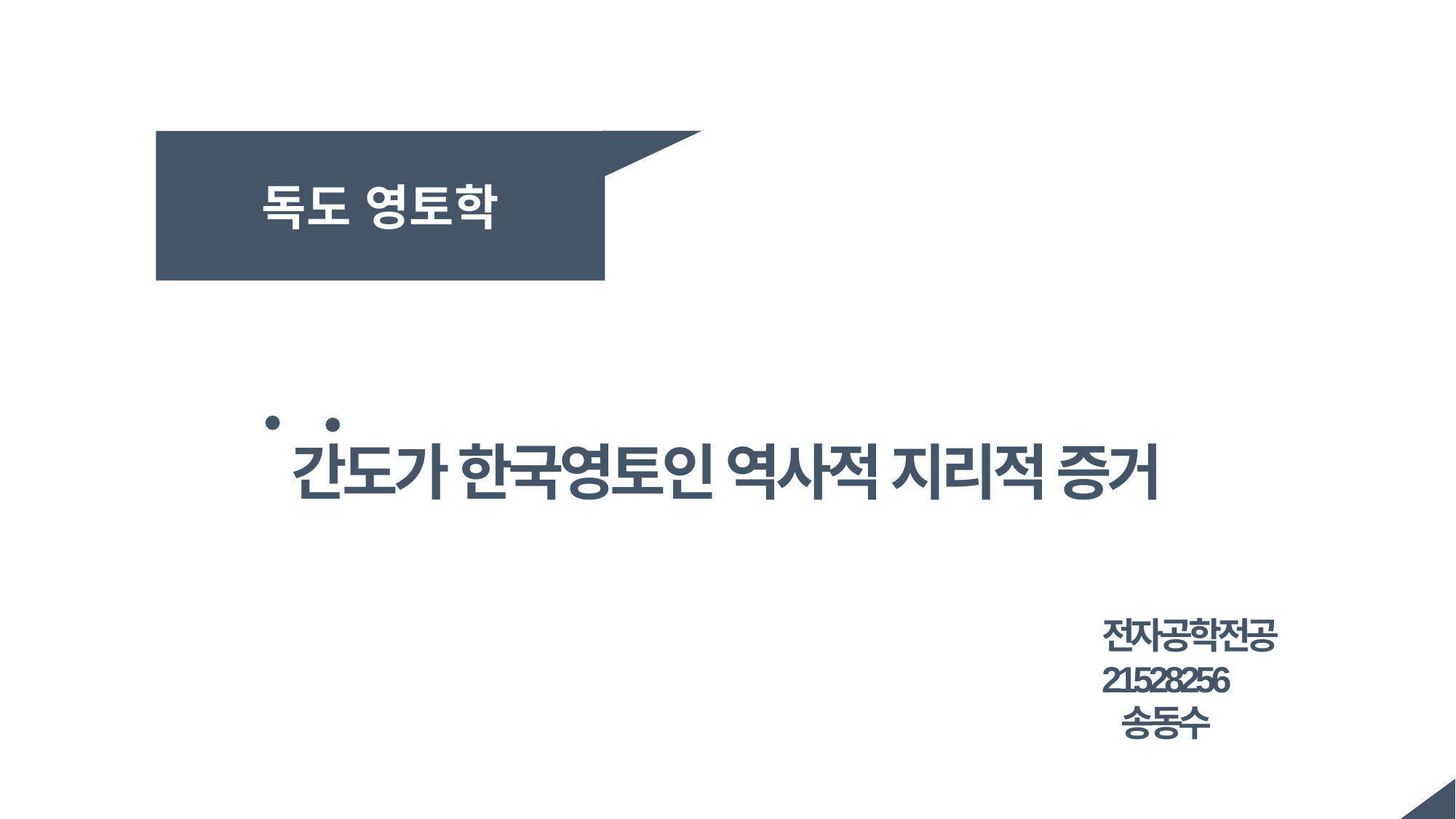

독도 영토학

간도가 한국영토인 역사적 지리적 증거
전자공학전공
21528256
 송동수